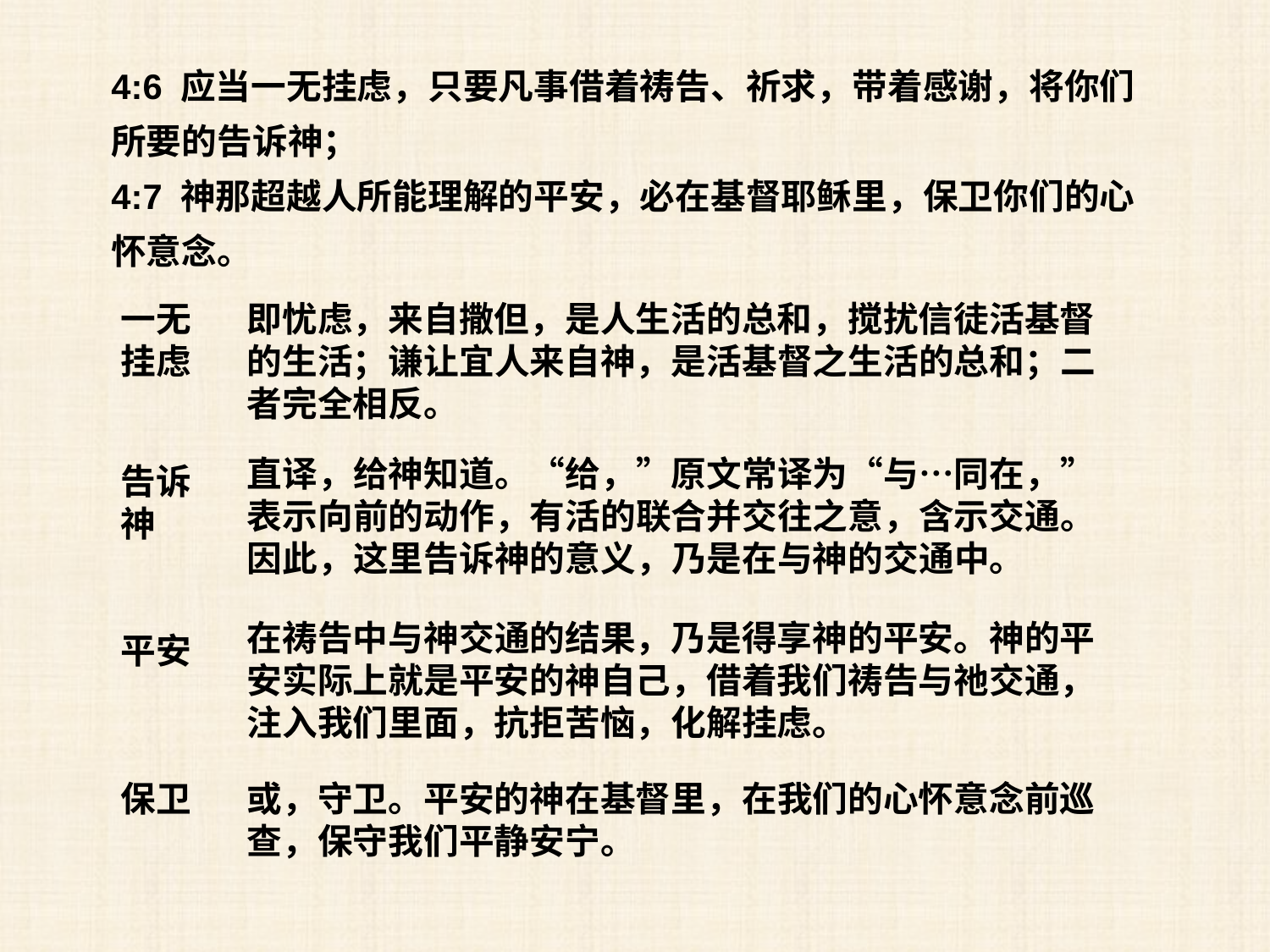

4:6 应当一无挂虑，只要凡事借着祷告、祈求，带着感谢，将你们所要的告诉神；
4:7 神那超越人所能理解的平安，必在基督耶稣里，保卫你们的心怀意念。
一无挂虑
即忧虑，来自撒但，是人生活的总和，搅扰信徒活基督的生活；谦让宜人来自神，是活基督之生活的总和；二者完全相反。
直译，给神知道。“给，”原文常译为“与…同在，”表示向前的动作，有活的联合并交往之意，含示交通。因此，这里告诉神的意义，乃是在与神的交通中。
告诉神
在祷告中与神交通的结果，乃是得享神的平安。神的平安实际上就是平安的神自己，借着我们祷告与祂交通，注入我们里面，抗拒苦恼，化解挂虑。
平安
保卫
或，守卫。平安的神在基督里，在我们的心怀意念前巡查，保守我们平静安宁。